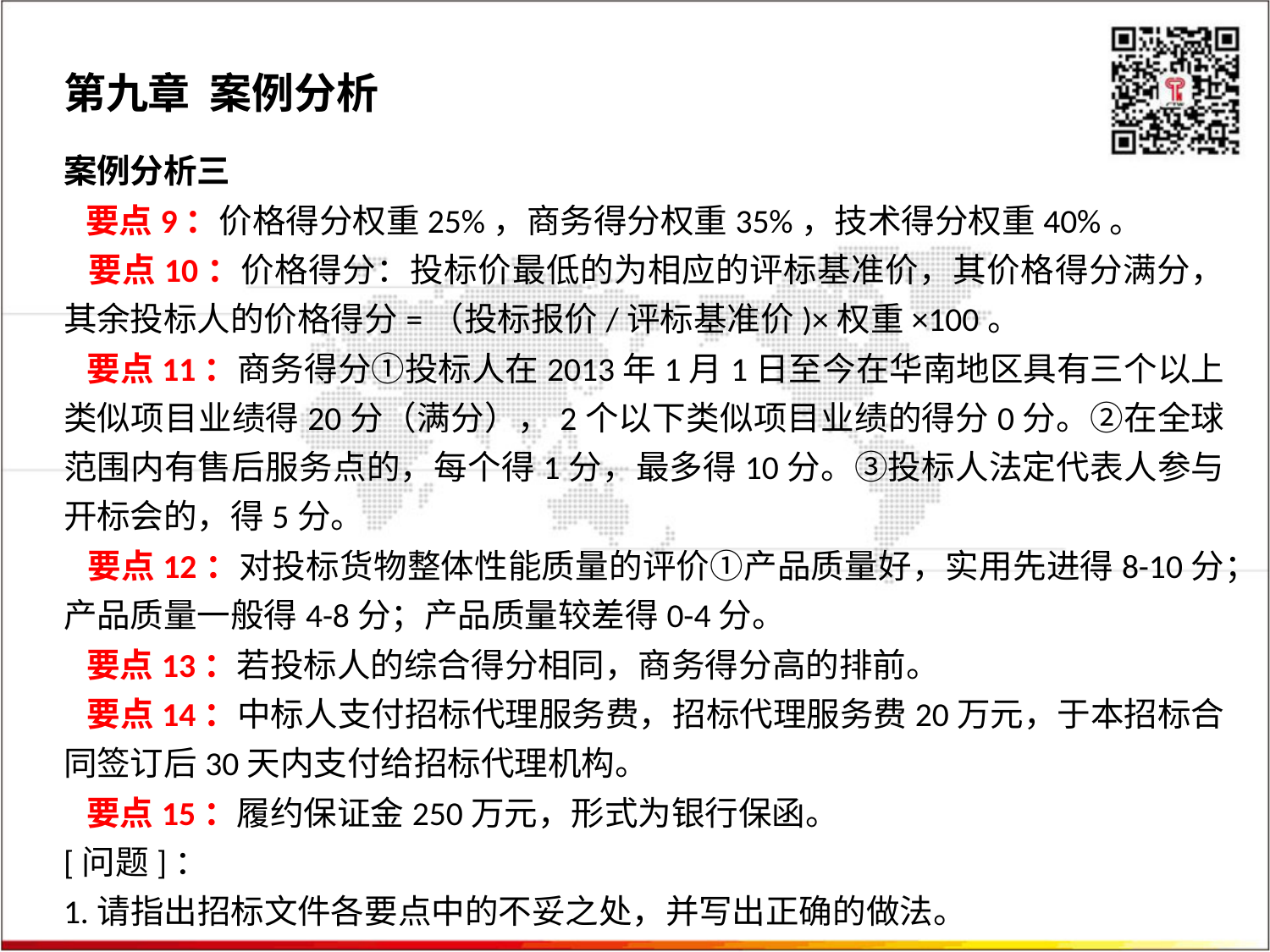

第九章  案例分析
案例分析三
  要点9：价格得分权重25%，商务得分权重35%，技术得分权重40%。
  要点10：价格得分：投标价最低的为相应的评标基准价，其价格得分满分，其余投标人的价格得分=（投标报价/评标基准价)×权重×100。
  要点11：商务得分①投标人在2013年1月1日至今在华南地区具有三个以上类似项目业绩得20分（满分），2个以下类似项目业绩的得分0分。②在全球范围内有售后服务点的，每个得1分，最多得10分。③投标人法定代表人参与开标会的，得5分。
  要点12：对投标货物整体性能质量的评价①产品质量好，实用先进得8-10分；产品质量一般得4-8分；产品质量较差得0-4分。
  要点13：若投标人的综合得分相同，商务得分高的排前。
  要点14：中标人支付招标代理服务费，招标代理服务费20万元，于本招标合同签订后30天内支付给招标代理机构。
  要点15：履约保证金250万元，形式为银行保函。
[问题]：
1.请指出招标文件各要点中的不妥之处，并写出正确的做法。